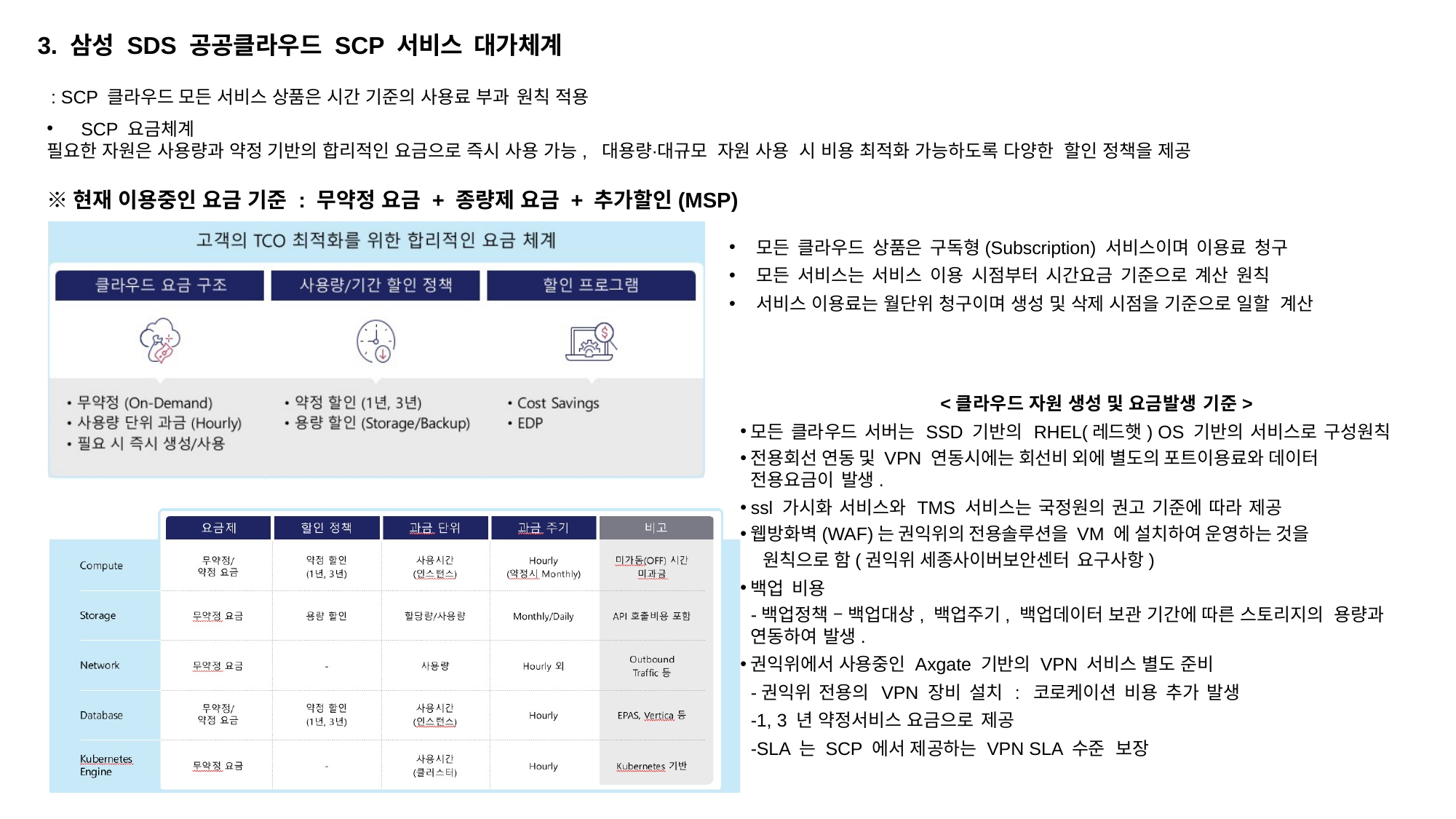

3. 삼성 SDS 공공클라우드 SCP 서비스 대가체계
: SCP 클라우드 모든 서비스 상품은 시간 기준의 사용료 부과 원칙 적용
SCP 요금체계
필요한 자원은 사용량과 약정 기반의 합리적인 요금으로 즉시 사용 가능,  대용량∙대규모  자원 사용  시 비용 최적화 가능하도록 다양한  할인 정책을 제공

※현재 이용중인 요금 기준 : 무약정 요금 + 종량제 요금 + 추가할인(MSP)

모든 클라우드 상품은 구독형(Subscription) 서비스이며 이용료 청구
모든 서비스는 서비스 이용 시점부터 시간요금 기준으로 계산 원칙
서비스 이용료는 월단위 청구이며 생성 및 삭제 시점을 기준으로 일할  계산

<클라우드 자원 생성 및 요금발생 기준>
모든 클라우드 서버는 SSD 기반의 RHEL(레드햇) OS 기반의 서비스로 구성원칙
전용회선 연동 및 VPN 연동시에는 회선비 외에 별도의 포트이용료와 데이터  전용요금이 발생.
ssl 가시화 서비스와 TMS 서비스는 국정원의 권고 기준에 따라 제공
웹방화벽(WAF)는 권익위의 전용솔루션을 VM 에 설치하여 운영하는 것을
  원칙으로 함(권익위 세종사이버보안센터 요구사항)
백업 비용
-백업정책 – 백업대상, 백업주기, 백업데이터 보관 기간에 따른 스토리지의  용량과 연동하여 발생.
권익위에서 사용중인 Axgate 기반의 VPN 서비스 별도 준비
-권익위 전용의 VPN 장비 설치 : 코로케이션 비용 추가 발생
-1, 3 년 약정서비스 요금으로 제공
-SLA 는 SCP 에서 제공하는 VPN SLA 수준 보장